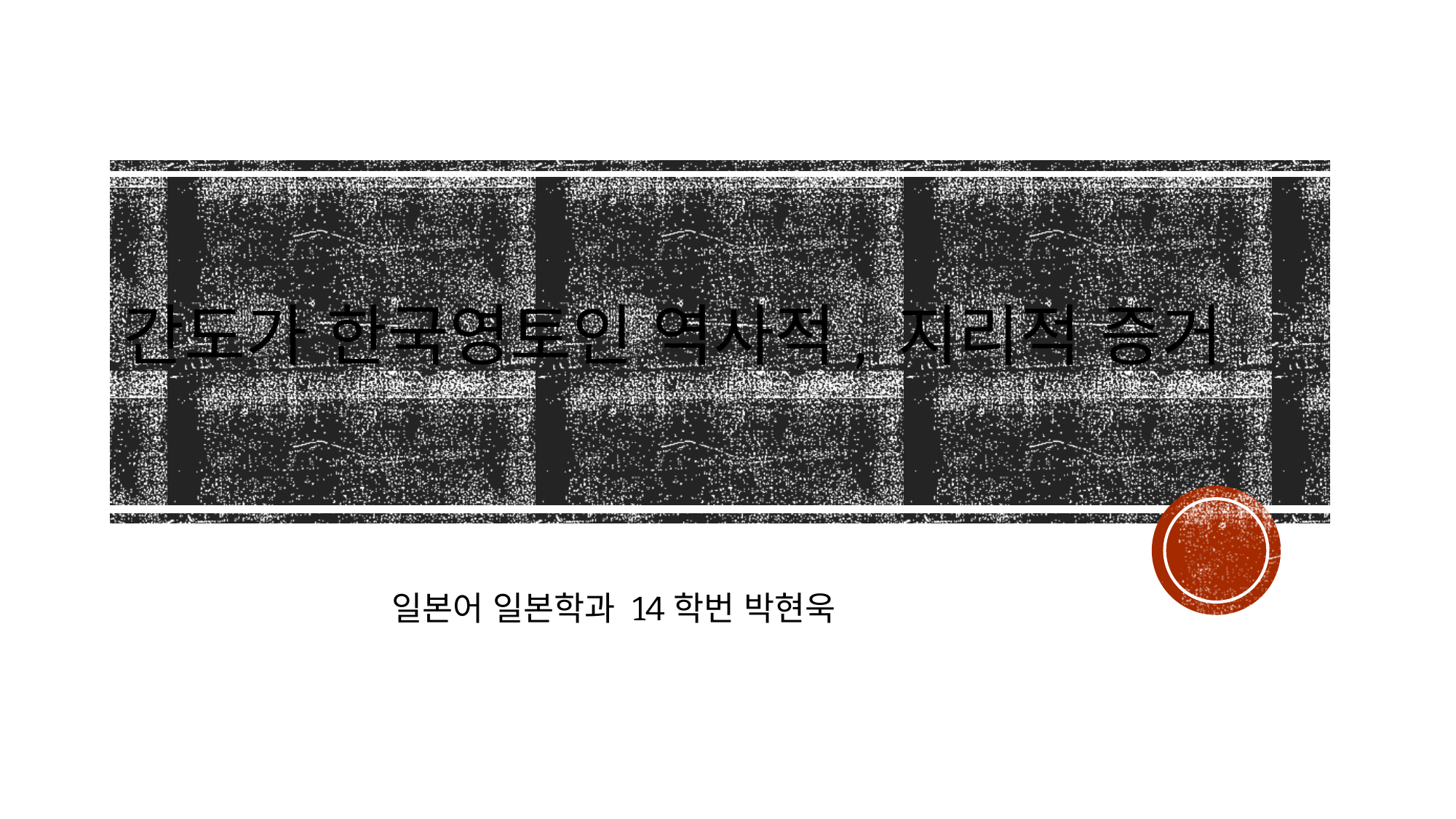

# 간도가 한국영토인 역사적, 지리적 증거
일본어 일본학과 14학번 박현욱